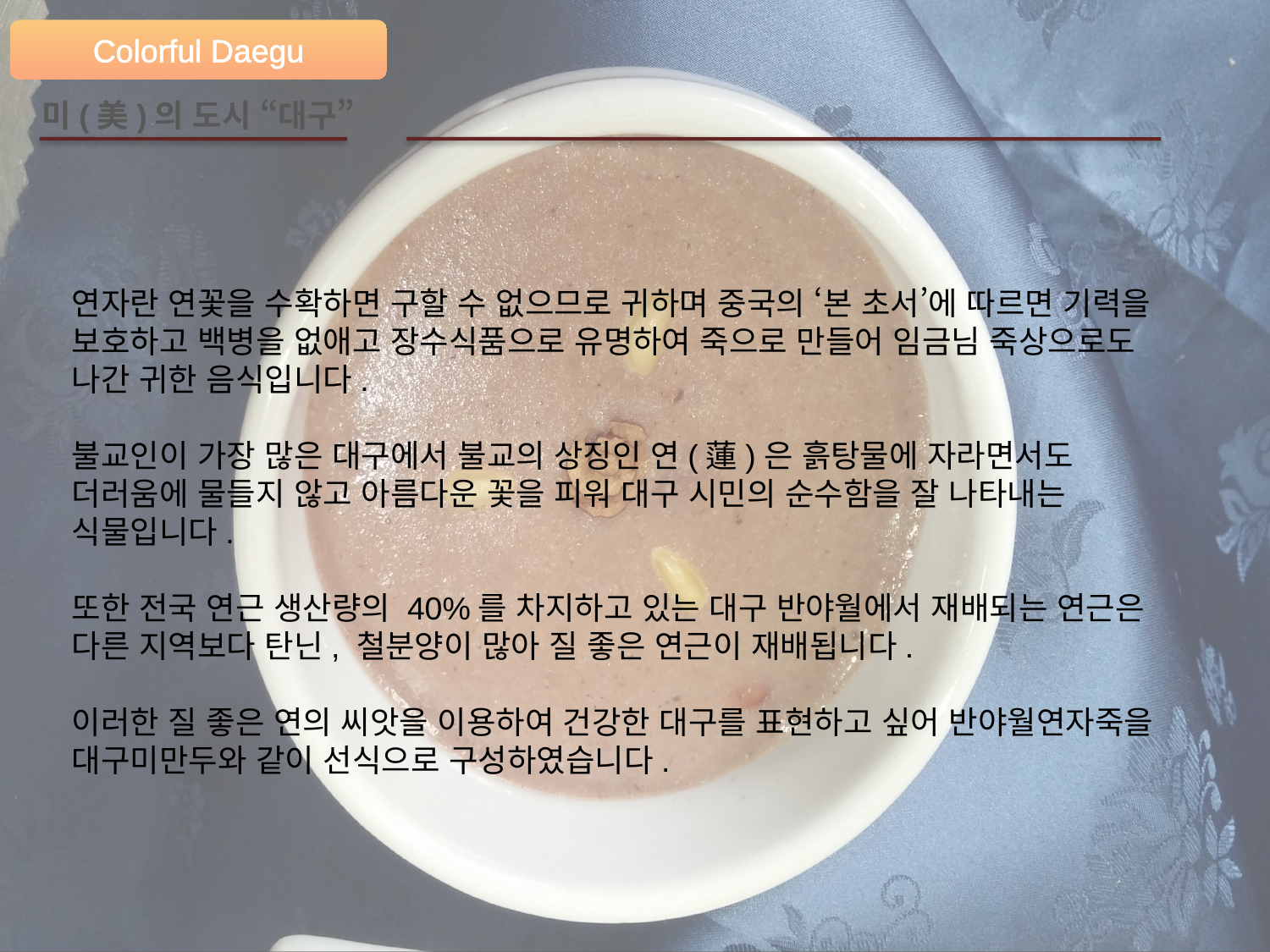

연자란 연꽃을 수확하면 구할 수 없으므로 귀하며 중국의 ‘본 초서’에 따르면 기력을 보호하고 백병을 없애고 장수식품으로 유명하여 죽으로 만들어 임금님 죽상으로도 나간 귀한 음식입니다.

불교인이 가장 많은 대구에서 불교의 상징인 연(蓮)은 흙탕물에 자라면서도 더러움에 물들지 않고 아름다운 꽃을 피워 대구 시민의 순수함을 잘 나타내는 식물입니다.

또한 전국 연근 생산량의 40%를 차지하고 있는 대구 반야월에서 재배되는 연근은 다른 지역보다 탄닌, 철분양이 많아 질 좋은 연근이 재배됩니다.

이러한 질 좋은 연의 씨앗을 이용하여 건강한 대구를 표현하고 싶어 반야월연자죽을 대구미만두와 같이 선식으로 구성하였습니다.